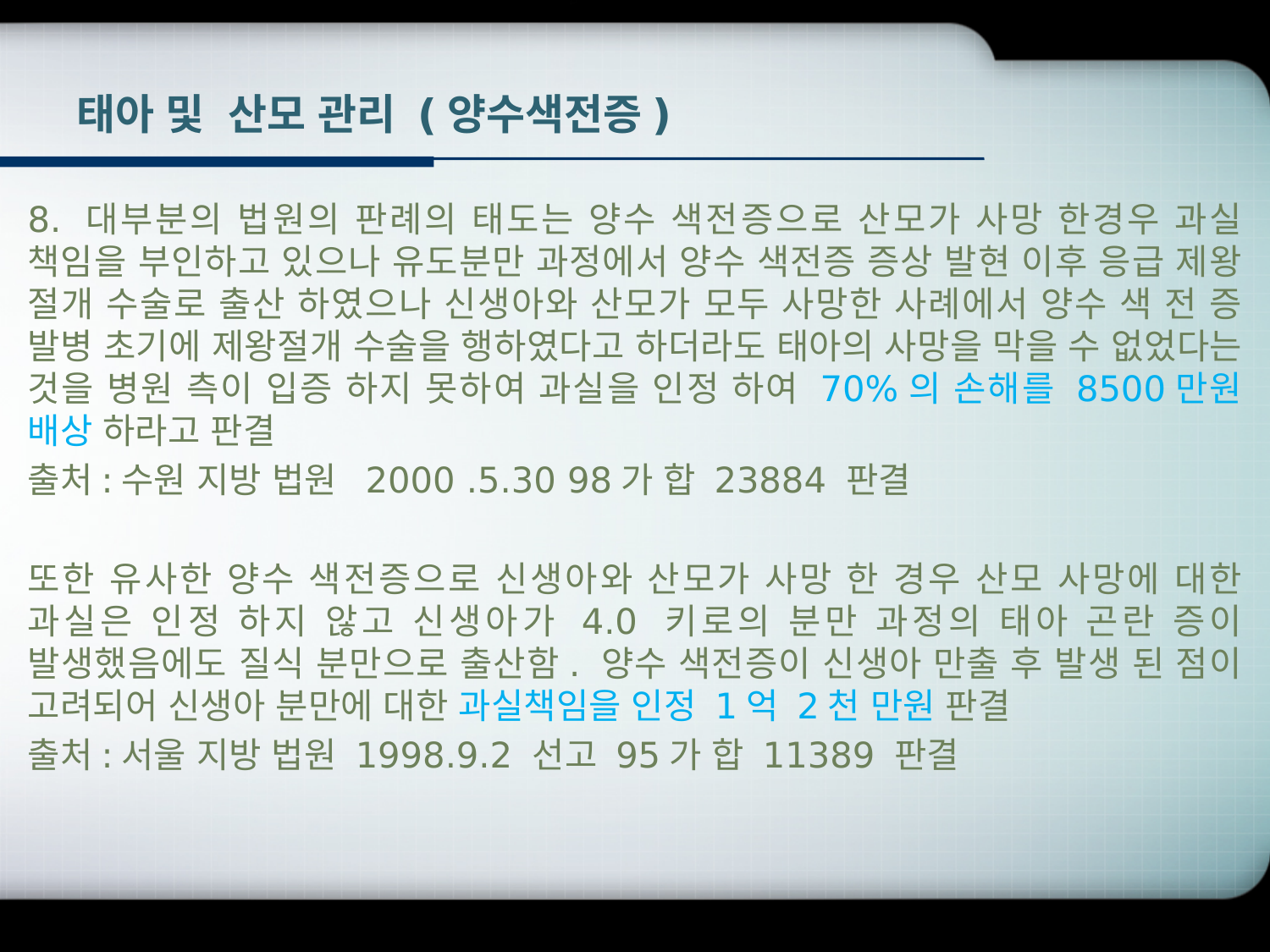

# 태아 및  산모 관리 (양수색전증)
8. 대부분의 법원의 판례의 태도는 양수 색전증으로 산모가 사망 한경우 과실 책임을 부인하고 있으나 유도분만 과정에서 양수 색전증 증상 발현 이후 응급 제왕 절개 수술로 출산 하였으나 신생아와 산모가 모두 사망한 사례에서 양수 색 전 증 발병 초기에 제왕절개 수술을 행하였다고 하더라도 태아의 사망을 막을 수 없었다는 것을 병원 측이 입증 하지 못하여 과실을 인정 하여 70%의 손해를 8500만원 배상 하라고 판결
출처:수원 지방 법원  2000 .5.30 98가 합 23884 판결

또한 유사한 양수 색전증으로 신생아와 산모가 사망 한 경우 산모 사망에 대한 과실은 인정 하지 않고 신생아가 4.0 키로의 분만 과정의 태아 곤란 증이 발생했음에도 질식 분만으로 출산함. 양수 색전증이 신생아 만출 후 발생 된 점이 고려되어 신생아 분만에 대한 과실책임을 인정 1억 2천 만원 판결
출처:서울 지방 법원 1998.9.2 선고 95가 합 11389 판결